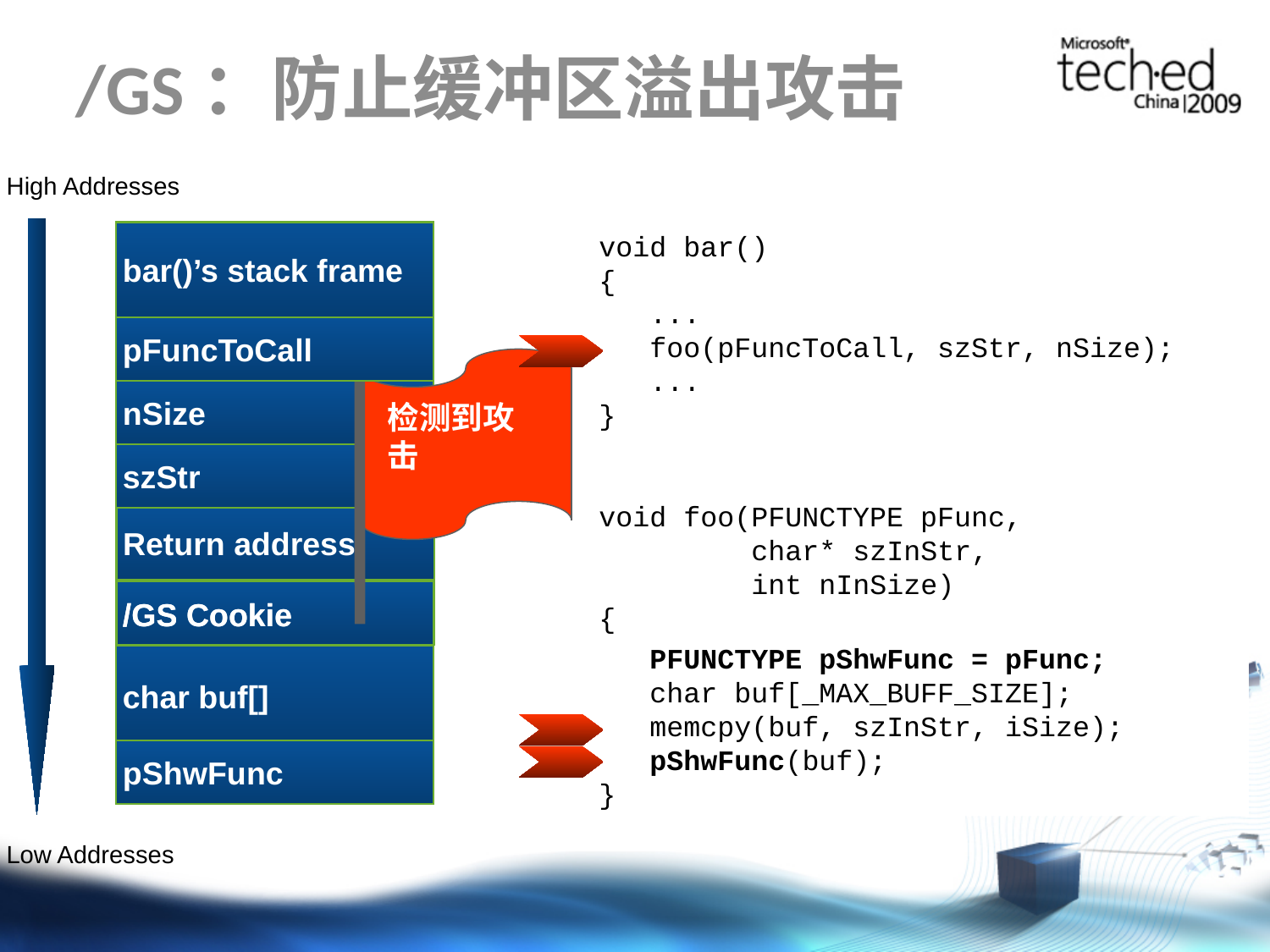

# /GS：防止缓冲区溢出攻击
High Addresses

bar()’s stack frame
void bar()
{
   ...
   foo(pFuncToCall, szStr, nSize);
   ...
}

void foo(PFUNCTYPE pFunc,
         char* szInStr,
         int nInSize)
{
   char buf[_MAX_BUFF_SIZE];
   memcpy(buf, szInStr, iSize);
   pFunc(buf);
}

szStr
pFuncToCall

检测到攻击
nSize
szStr
Return address
/GS Cookie
/GS Cookie
   PFUNCTYPE pShwFunc = pFunc;
   char buf[_MAX_BUFF_SIZE];
   memcpy(buf, szInStr, iSize);
   pShwFunc(buf);
}
char buf[]

pShwFunc

Low Addresses